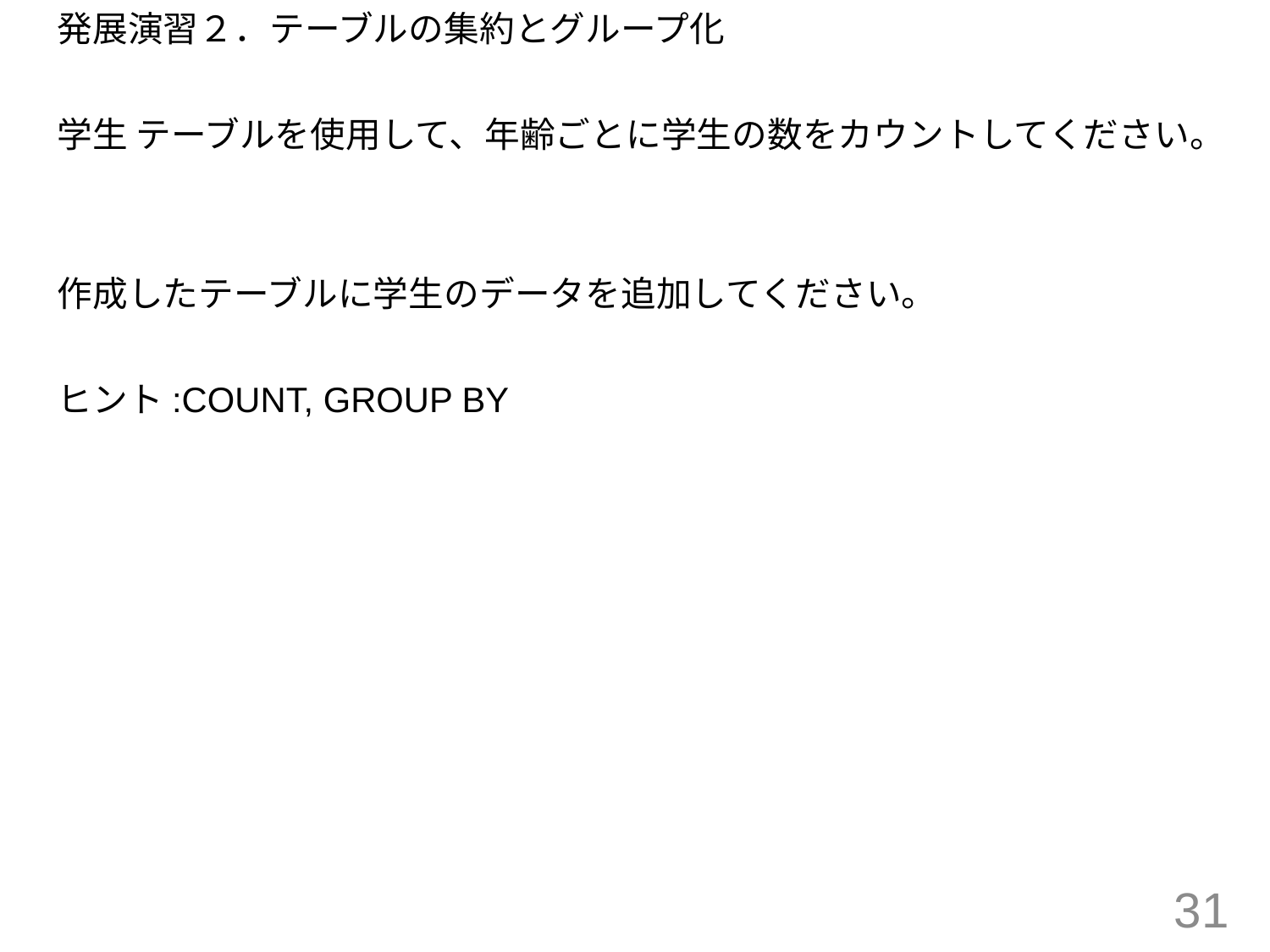

発展演習２．テーブルの集約とグループ化

学生 テーブルを使用して、年齢ごとに学生の数をカウントしてください。

作成したテーブルに学生のデータを追加してください。

ヒント:COUNT, GROUP BY
31